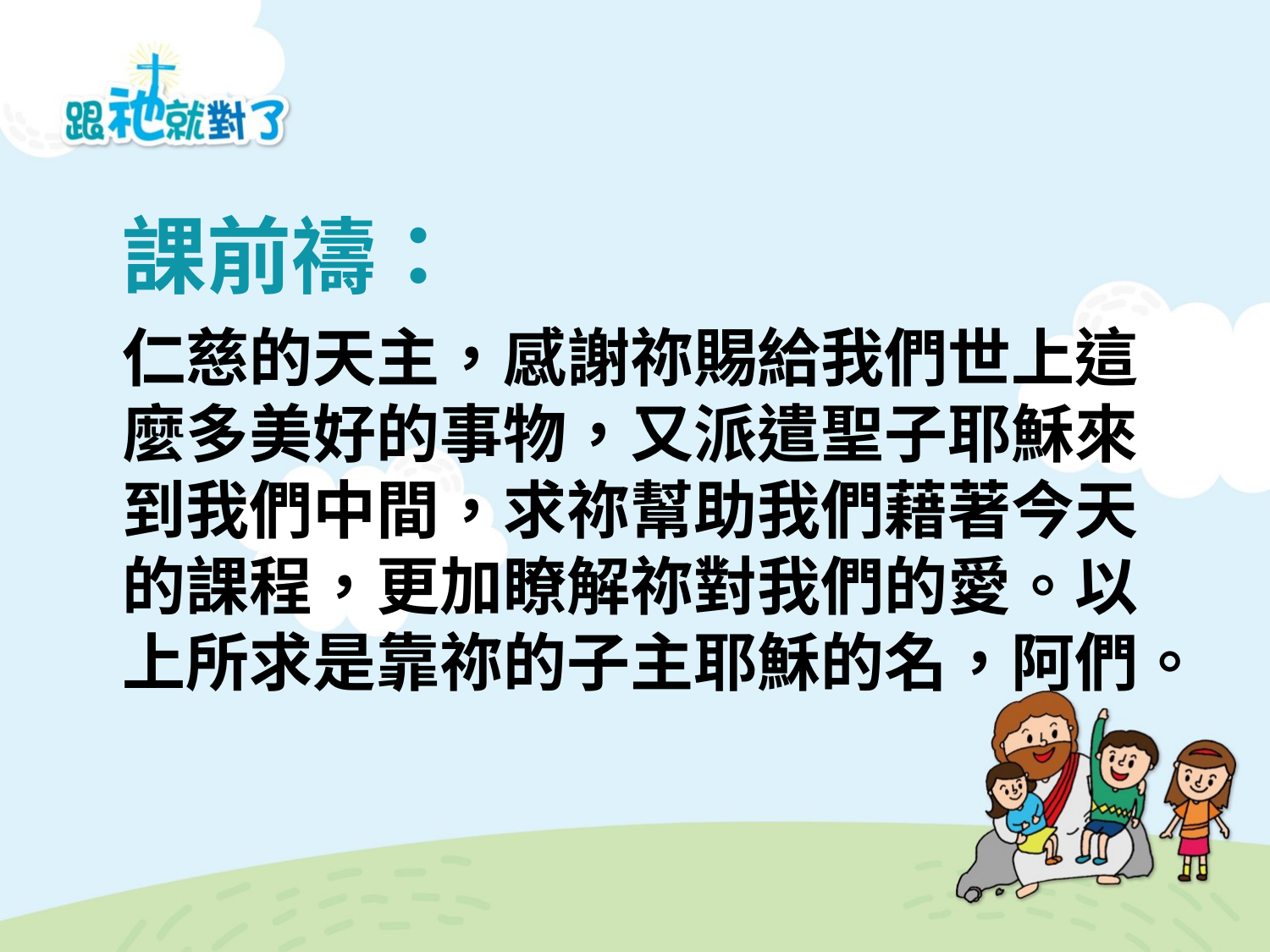

課前禱：
仁慈的天主，感謝祢賜給我們世上這麼多美好的事物，又派遣聖子耶穌來到我們中間，求祢幫助我們藉著今天的課程，更加瞭解祢對我們的愛。以上所求是靠祢的子主耶穌的名，阿們。